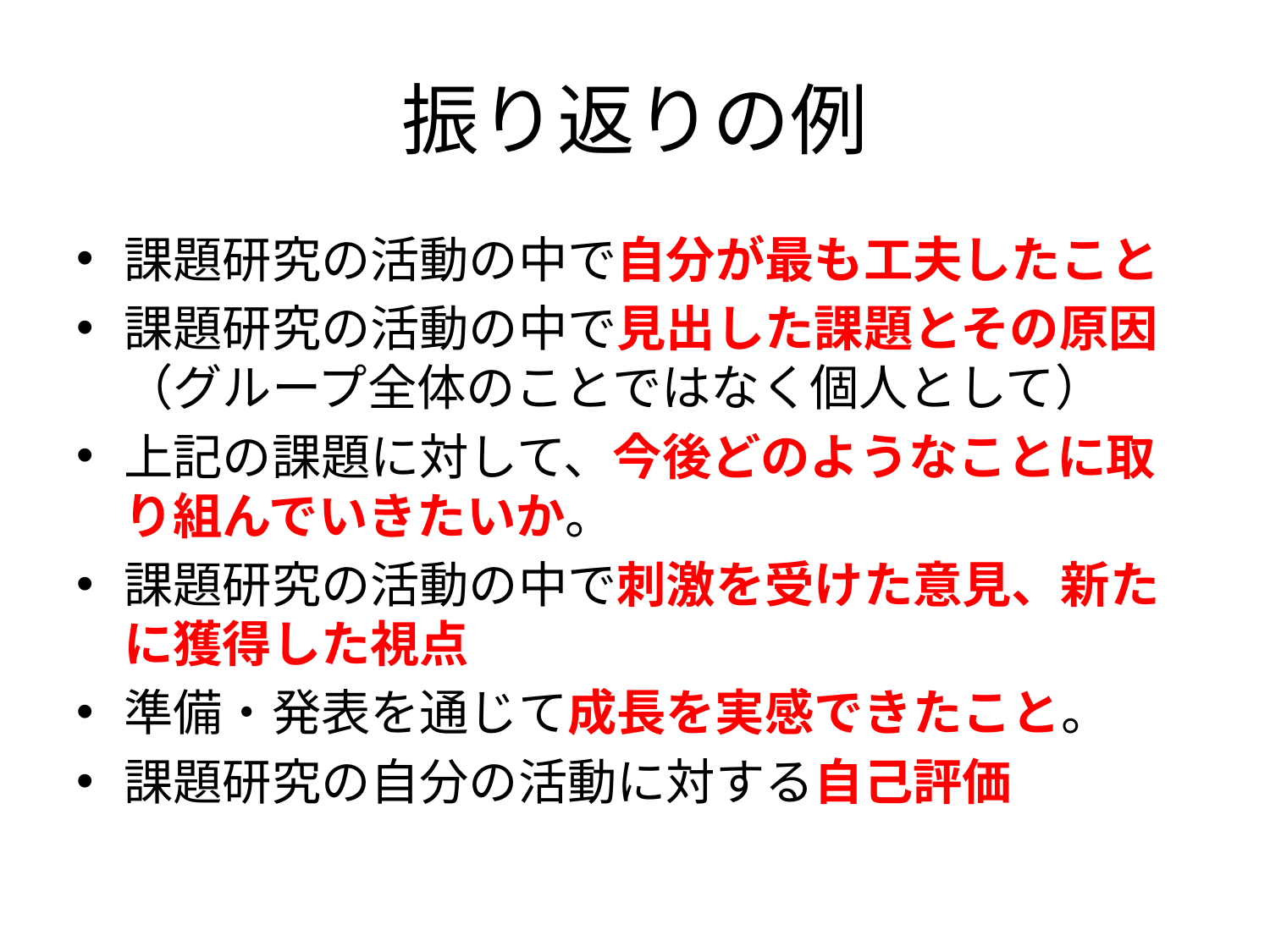

# 振り返りの例
課題研究の活動の中で自分が最も工夫したこと
課題研究の活動の中で見出した課題とその原因（グループ全体のことではなく個人として）
上記の課題に対して、今後どのようなことに取り組んでいきたいか。
課題研究の活動の中で刺激を受けた意見、新たに獲得した視点
準備・発表を通じて成長を実感できたこと。
課題研究の自分の活動に対する自己評価